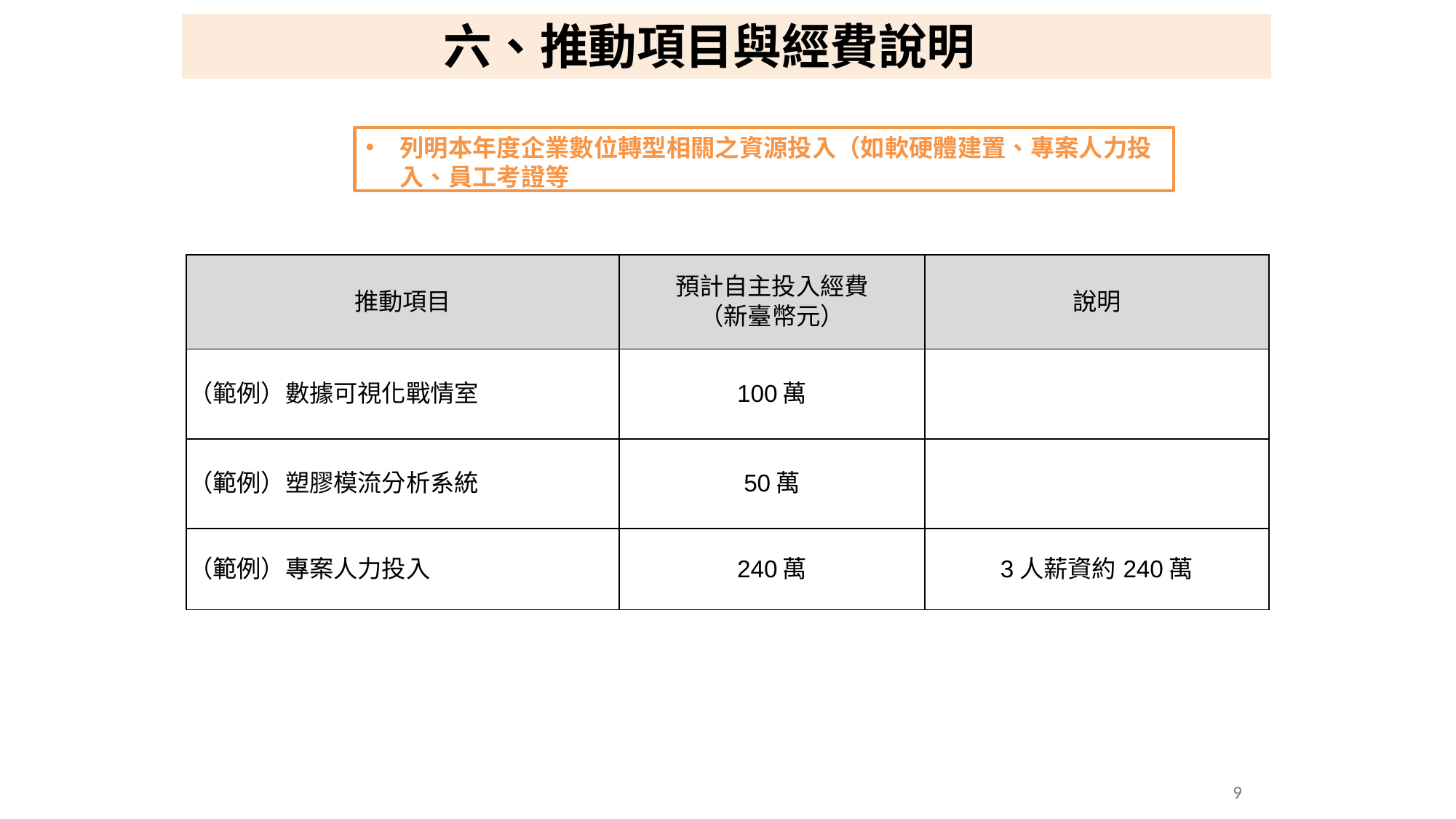

# 六、推動項目與經費說明
列明本年度企業數位轉型相關之資源投入（如軟硬體建置、專案人力投入、員工考證等
| 推動項目 | 預計自主投入經費 （新臺幣元） | 說明 |
| --- | --- | --- |
| （範例）數據可視化戰情室 | 100萬 |  |
| （範例）塑膠模流分析系統 | 50萬 |  |
| （範例）專案人力投入 | 240萬 | 3人薪資約240萬 |
9
9